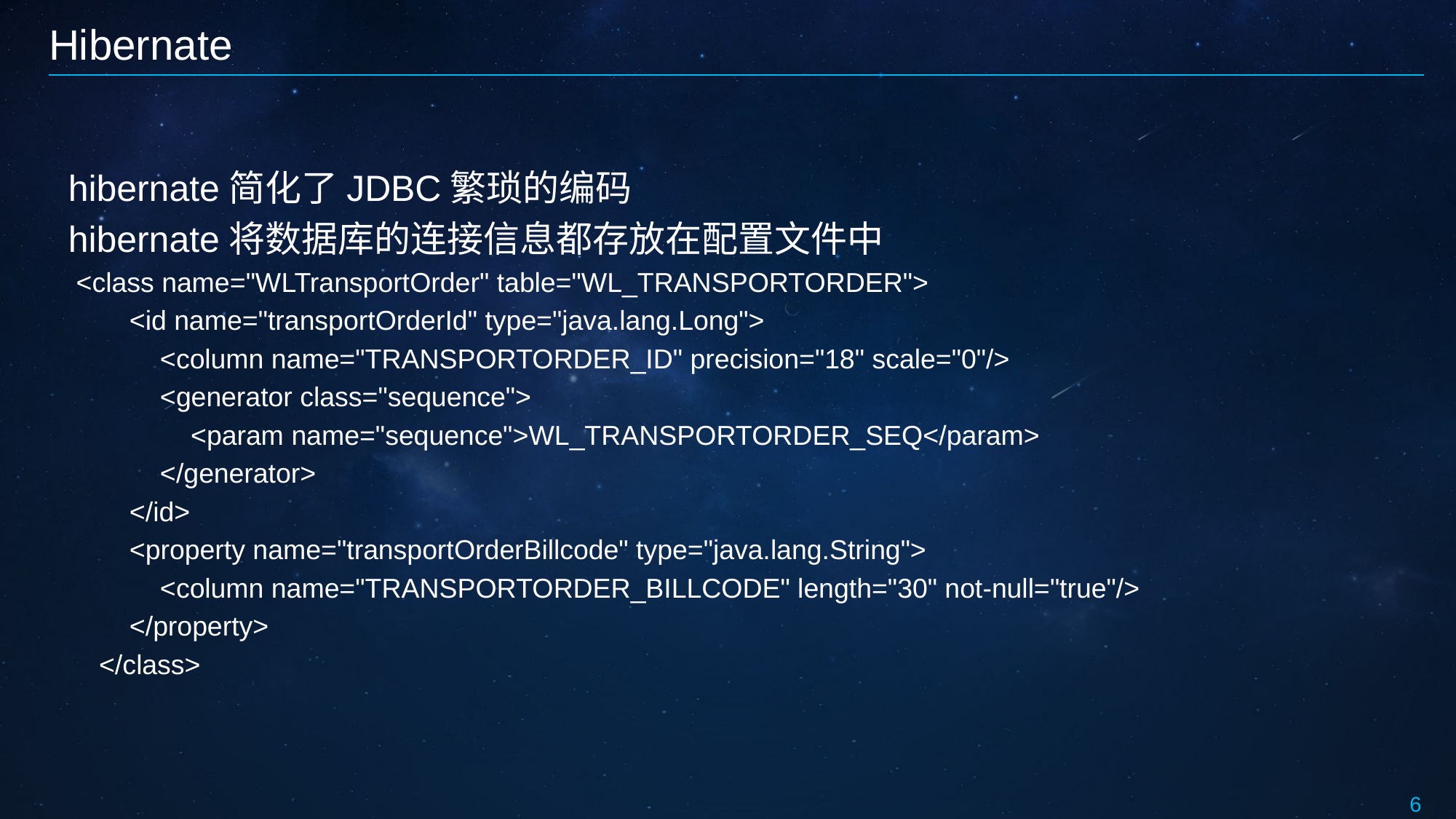

Hibernate

hibernate简化了JDBC繁琐的编码
hibernate将数据库的连接信息都存放在配置文件中
 <class name="WLTransportOrder" table="WL_TRANSPORTORDER">
        <id name="transportOrderId" type="java.lang.Long">
            <column name="TRANSPORTORDER_ID" precision="18" scale="0"/>
            <generator class="sequence">
                <param name="sequence">WL_TRANSPORTORDER_SEQ</param>
            </generator>
        </id>
        <property name="transportOrderBillcode" type="java.lang.String">
            <column name="TRANSPORTORDER_BILLCODE" length="30" not-null="true"/>
        </property>
    </class>